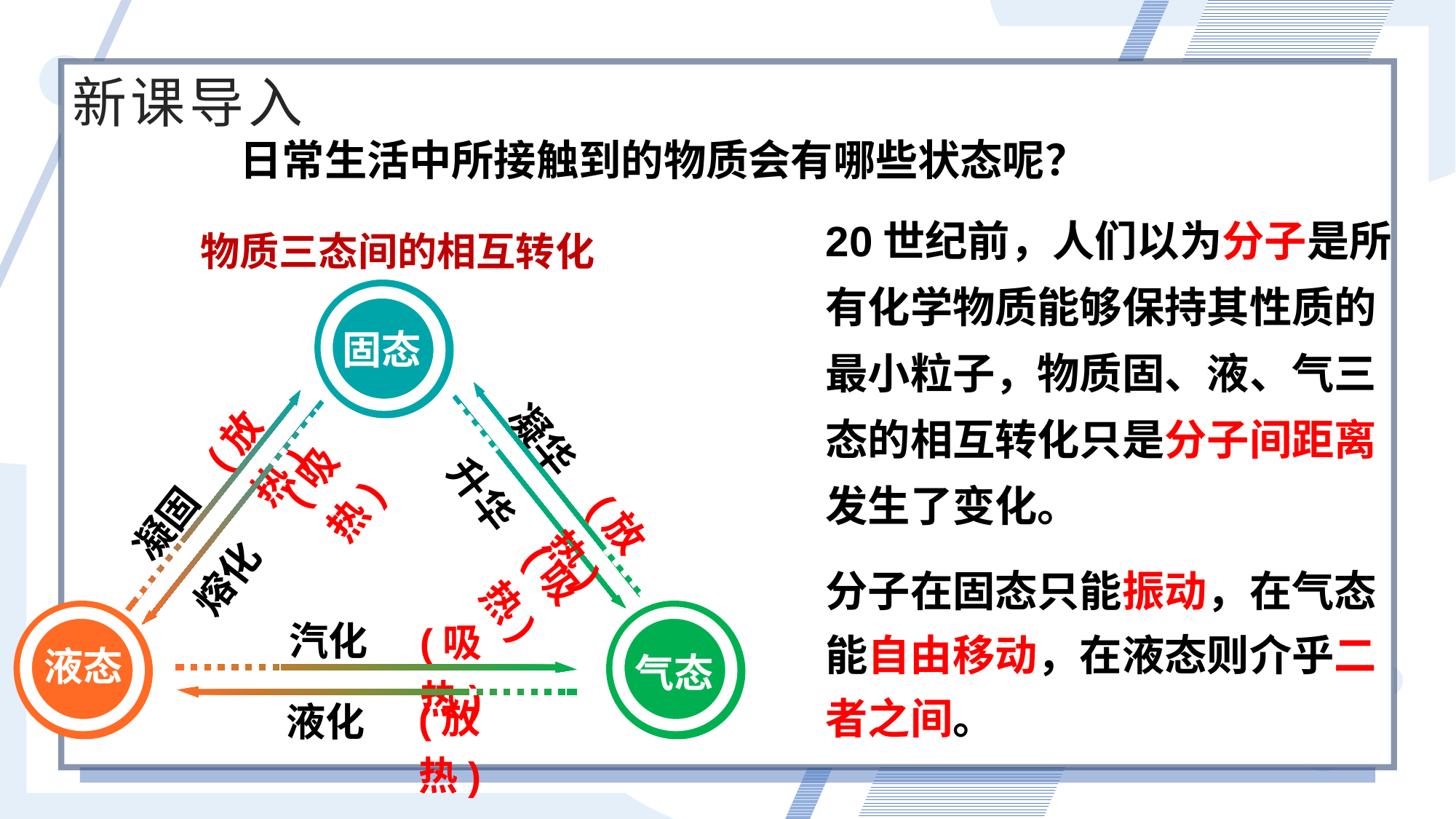

日常生活中所接触到的物质会有哪些状态呢？
20世纪前，人们以为分子是所有化学物质能够保持其性质的最小粒子，物质固、液、气三态的相互转化只是分子间距离发生了变化。
物质三态间的相互转化

固态

液态

气态
凝华

(放热)
(放热)
凝固

升华

(吸热)
(吸热)

熔化
汽化
(吸热)

(放热)
液化

分子在固态只能振动，在气态能自由移动，在液态则介乎二者之间。